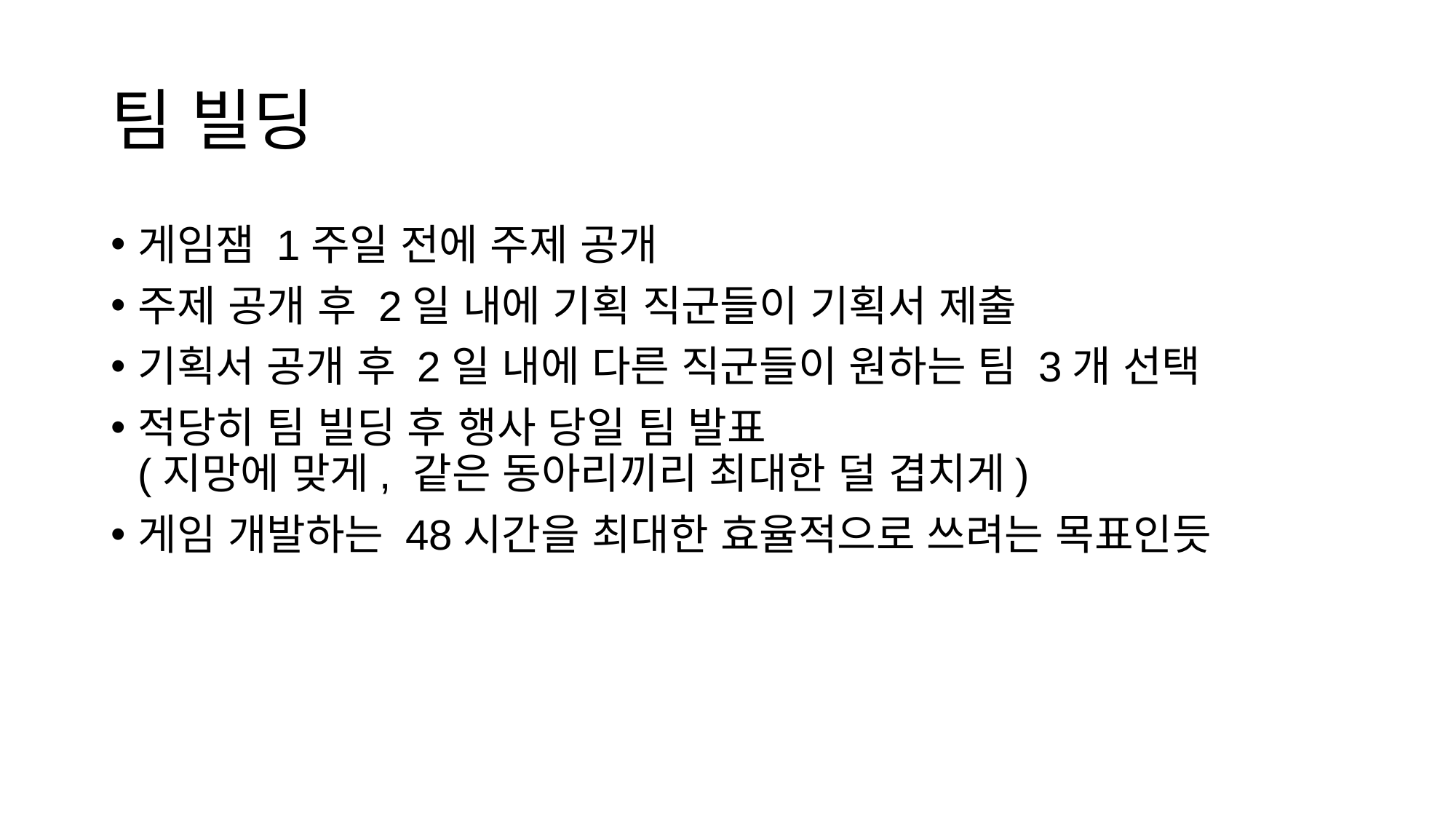

# 팀 빌딩
게임잼 1주일 전에 주제 공개
주제 공개 후 2일 내에 기획 직군들이 기획서 제출
기획서 공개 후 2일 내에 다른 직군들이 원하는 팀 3개 선택
적당히 팀 빌딩 후 행사 당일 팀 발표
(지망에 맞게, 같은 동아리끼리 최대한 덜 겹치게)
게임 개발하는 48시간을 최대한 효율적으로 쓰려는 목표인듯